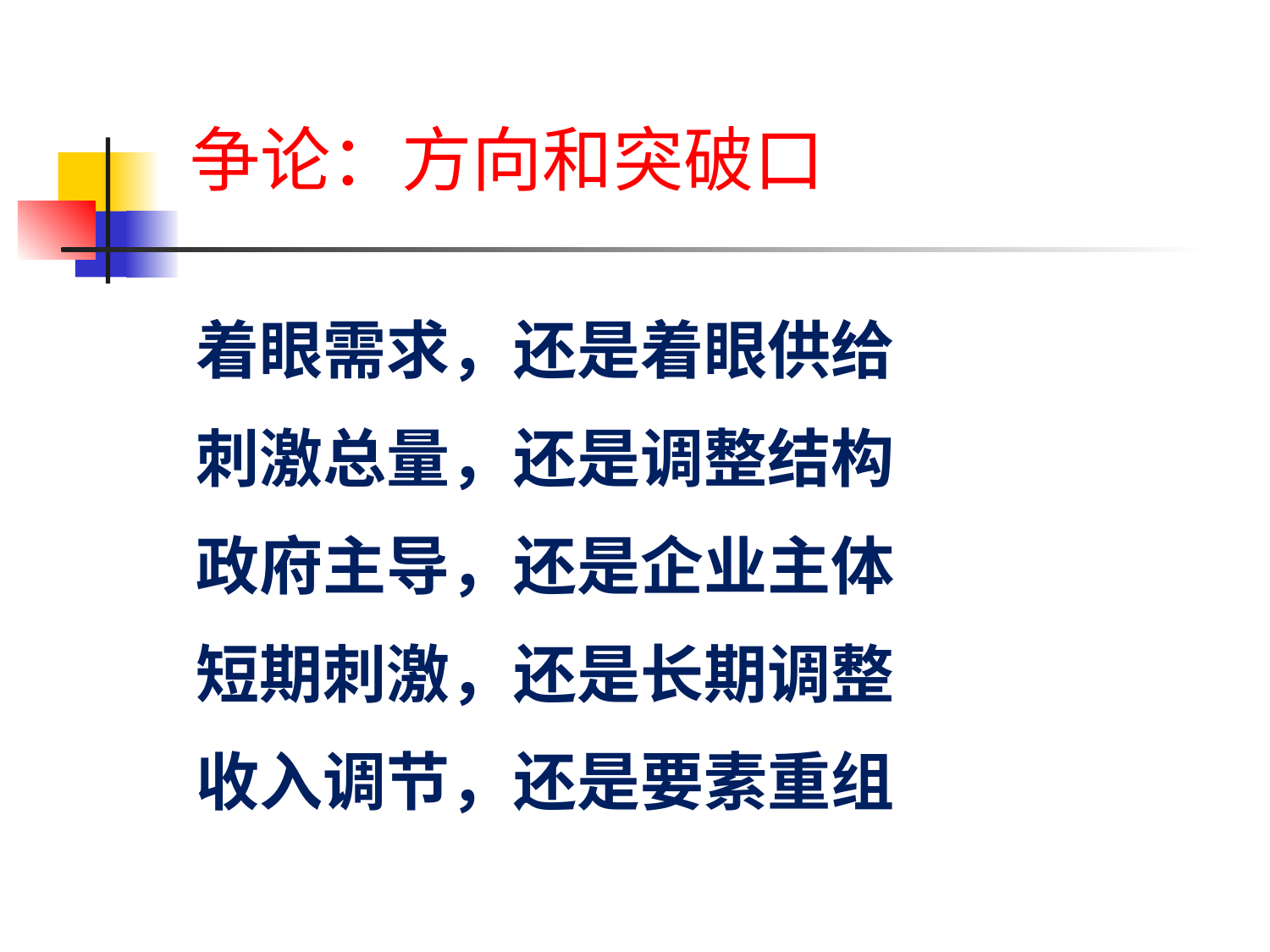

争论：方向和突破口

      着眼需求，还是着眼供给
      刺激总量，还是调整结构
      政府主导，还是企业主体
      短期刺激，还是长期调整
      收入调节，还是要素重组